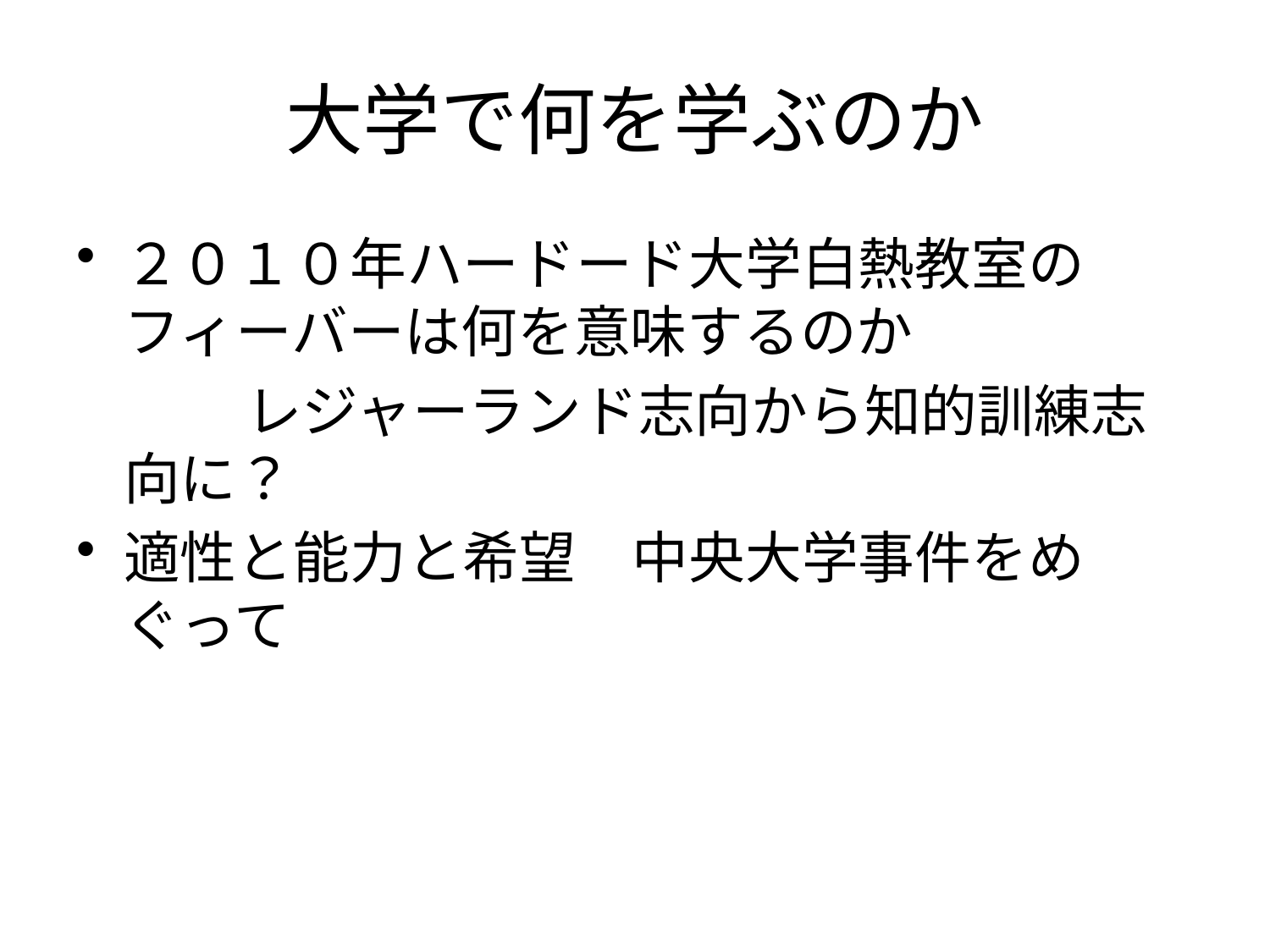

# 大学で何を学ぶのか
２０１０年ハードード大学白熱教室のフィーバーは何を意味するのか
　　　レジャーランド志向から知的訓練志向に？
適性と能力と希望　中央大学事件をめぐって